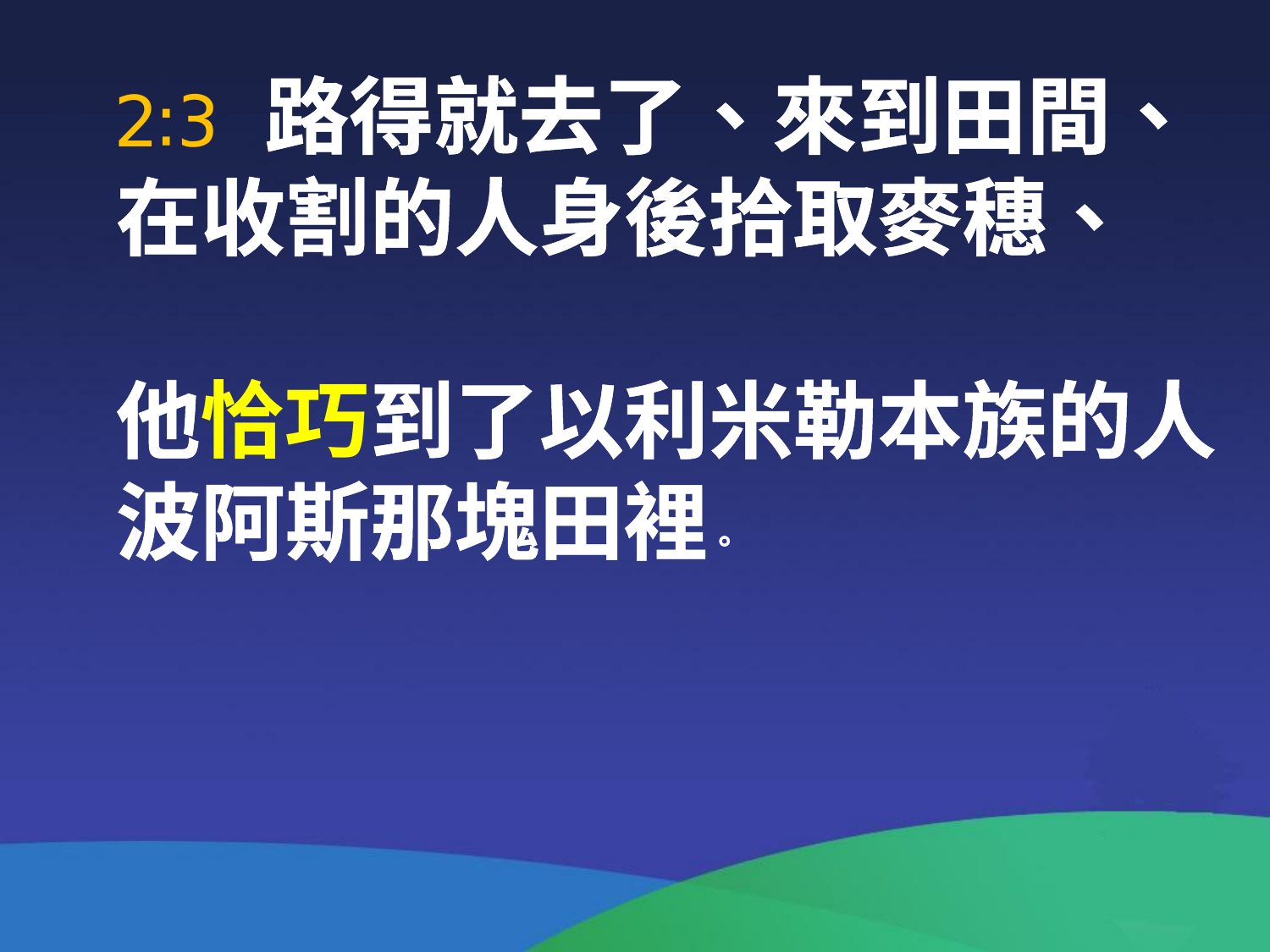

2:3 路得就去了、來到田間、在收割的人身後拾取麥穗、

他恰巧到了以利米勒本族的人波阿斯那塊田裡。